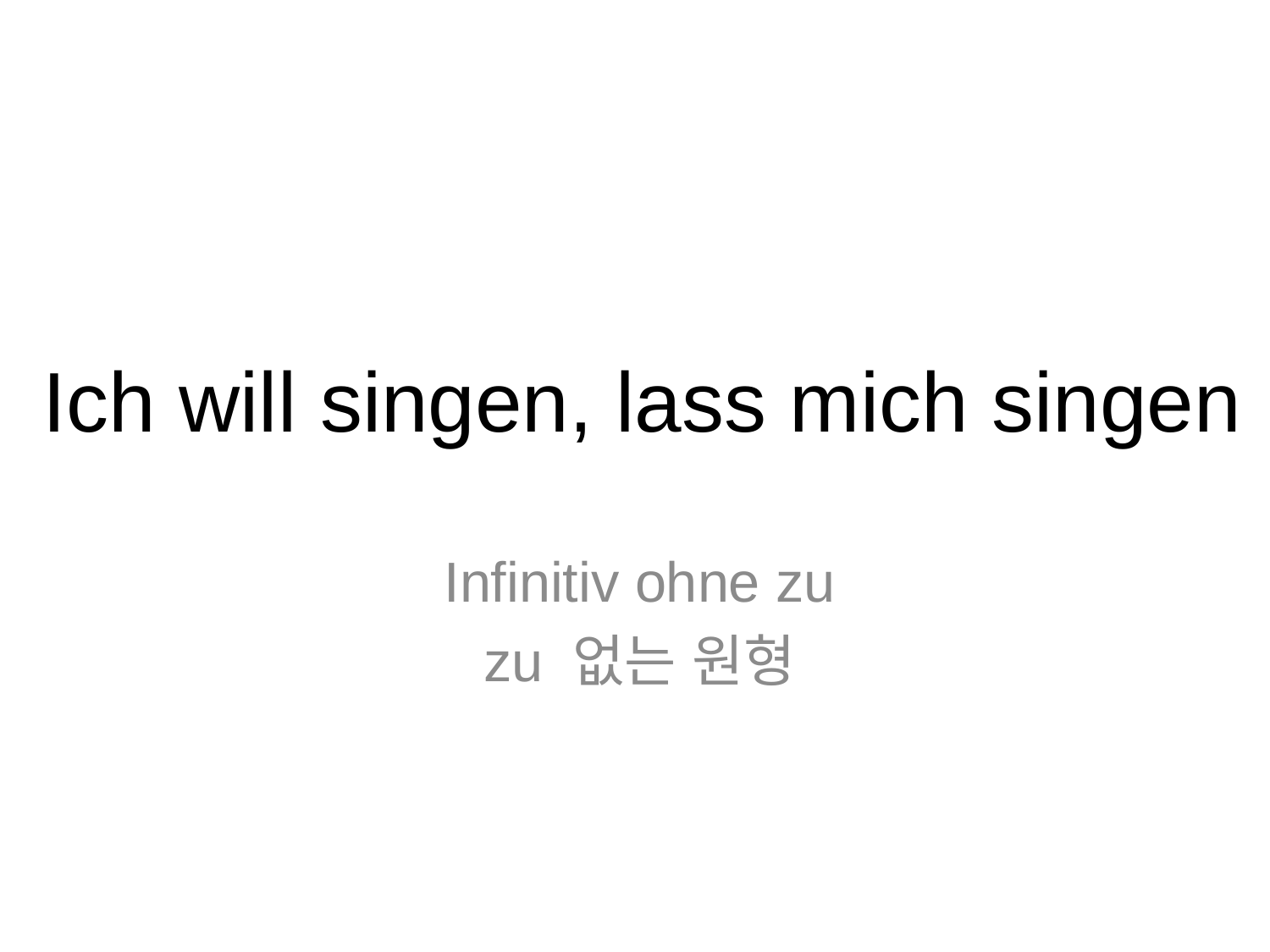

# Ich will singen, lass mich singen
Infinitiv ohne zu
zu 없는 원형